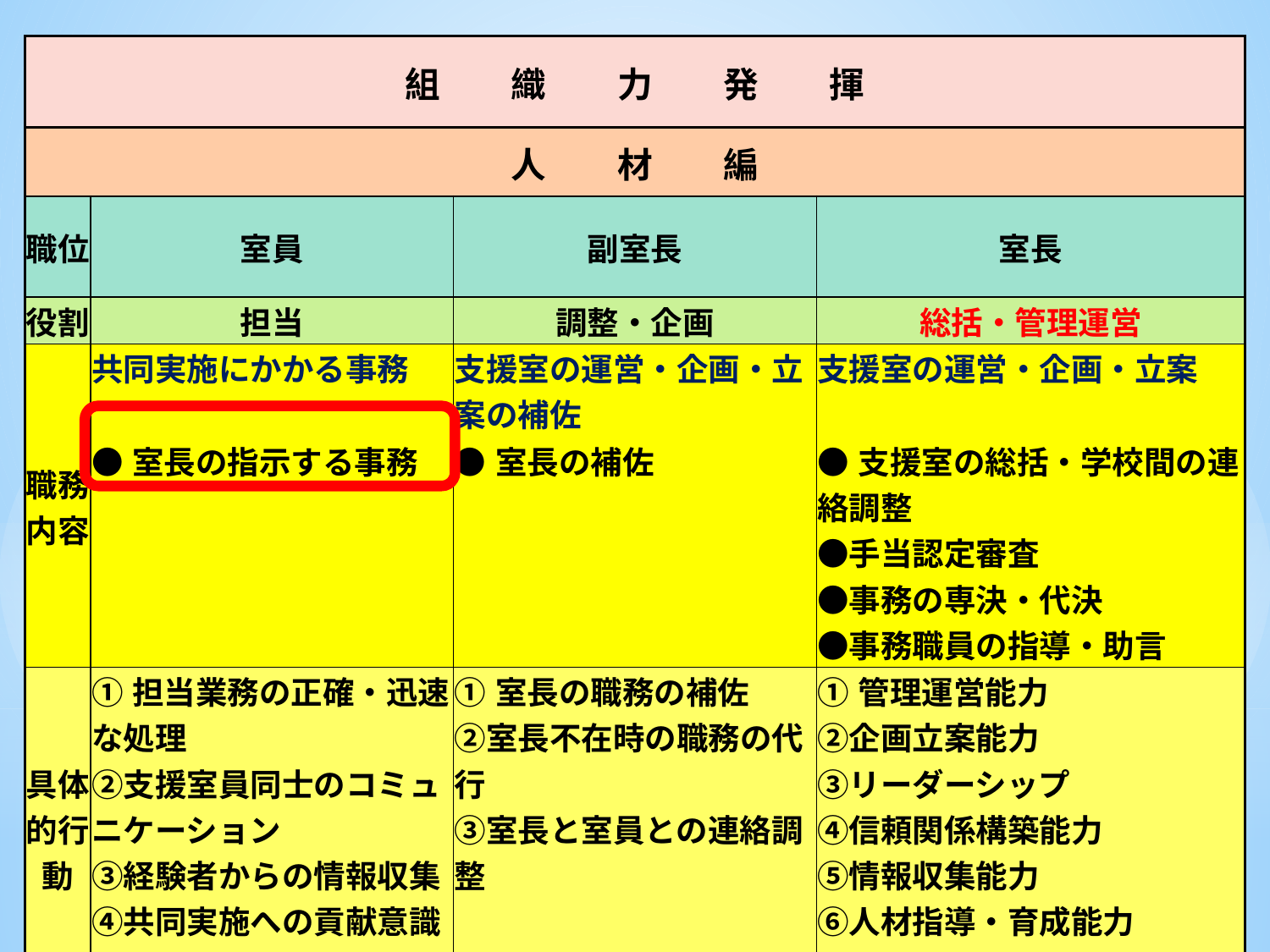

| 組　　織　　力　　発　　揮 |  |  |  |
| --- | --- | --- | --- |
| 人　　材　　編 |  |  |  |
| 職位 | 室員 | 副室長 | 室長 |
| 役割 | 担当 | 調整・企画 | 総括・管理運営 |
| 職務内容 | 共同実施にかかる事務 | 支援室の運営・企画・立案の補佐 | 支援室の運営・企画・立案 |
|  | ●室長の指示する事務 | ●室長の補佐 | ●支援室の総括・学校間の連絡調整 ●手当認定審査 ●事務の専決・代決 ●事務職員の指導・助言 |
| 具体的行動 | ①担当業務の正確・迅速な処理 ②支援室員同士のコミュニケーション ③経験者からの情報収集 ④共同実施への貢献意識 ⑤自己意識改革 | ①室長の職務の補佐 ②室長不在時の職務の代行 ③室長と室員との連絡調整 | ①管理運営能力 ②企画立案能力 ③リーダーシップ ④信頼関係構築能力 ⑤情報収集能力 ⑥人材指導・育成能力 ⑦外部との連絡調整 |